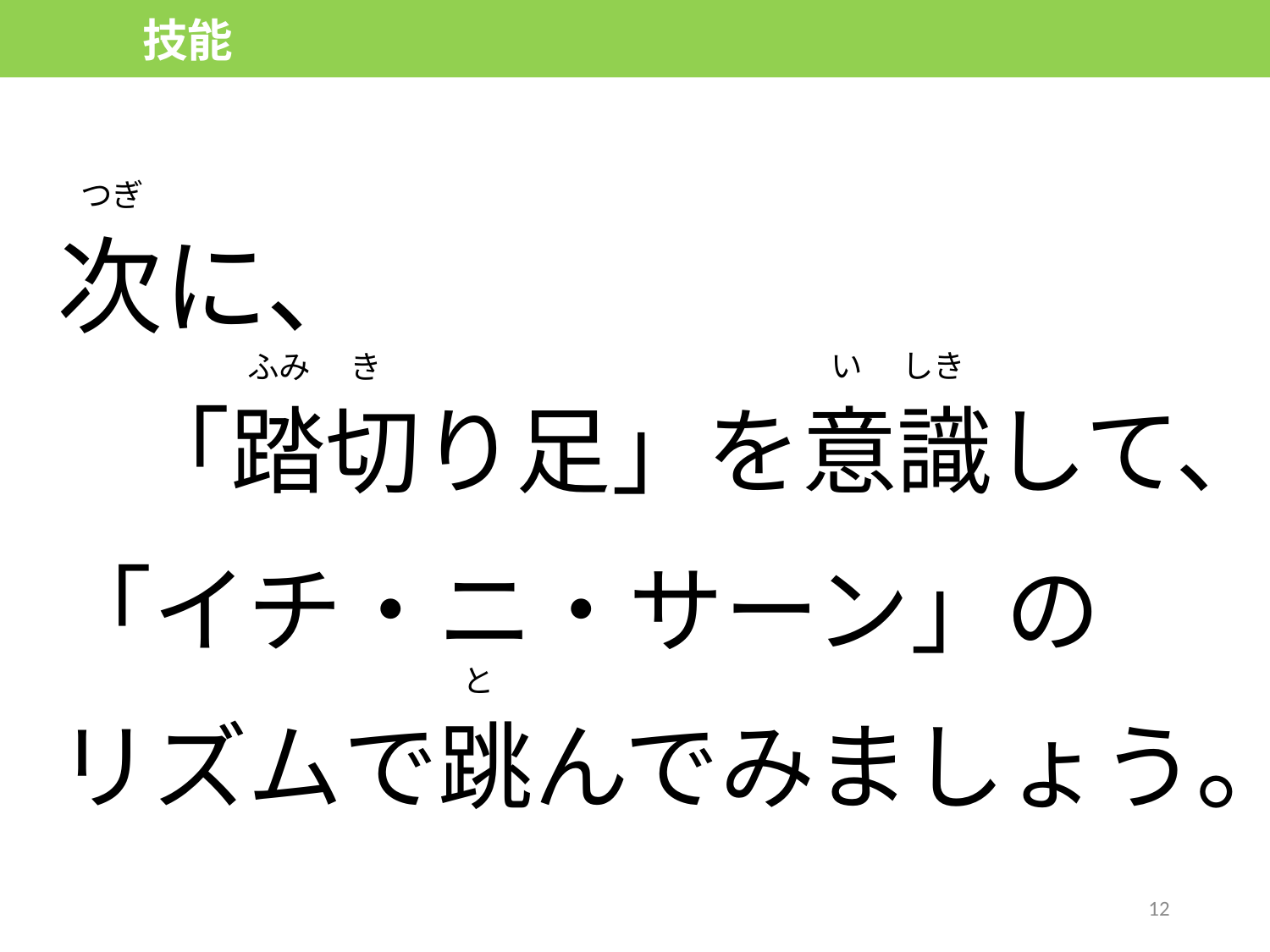

技能
次に、
　「踏切り足」を意識して、「イチ・ニ・サーン」の
リズムで跳んでみましょう。
つぎ
い　 しき
ふみ　 き
と
12